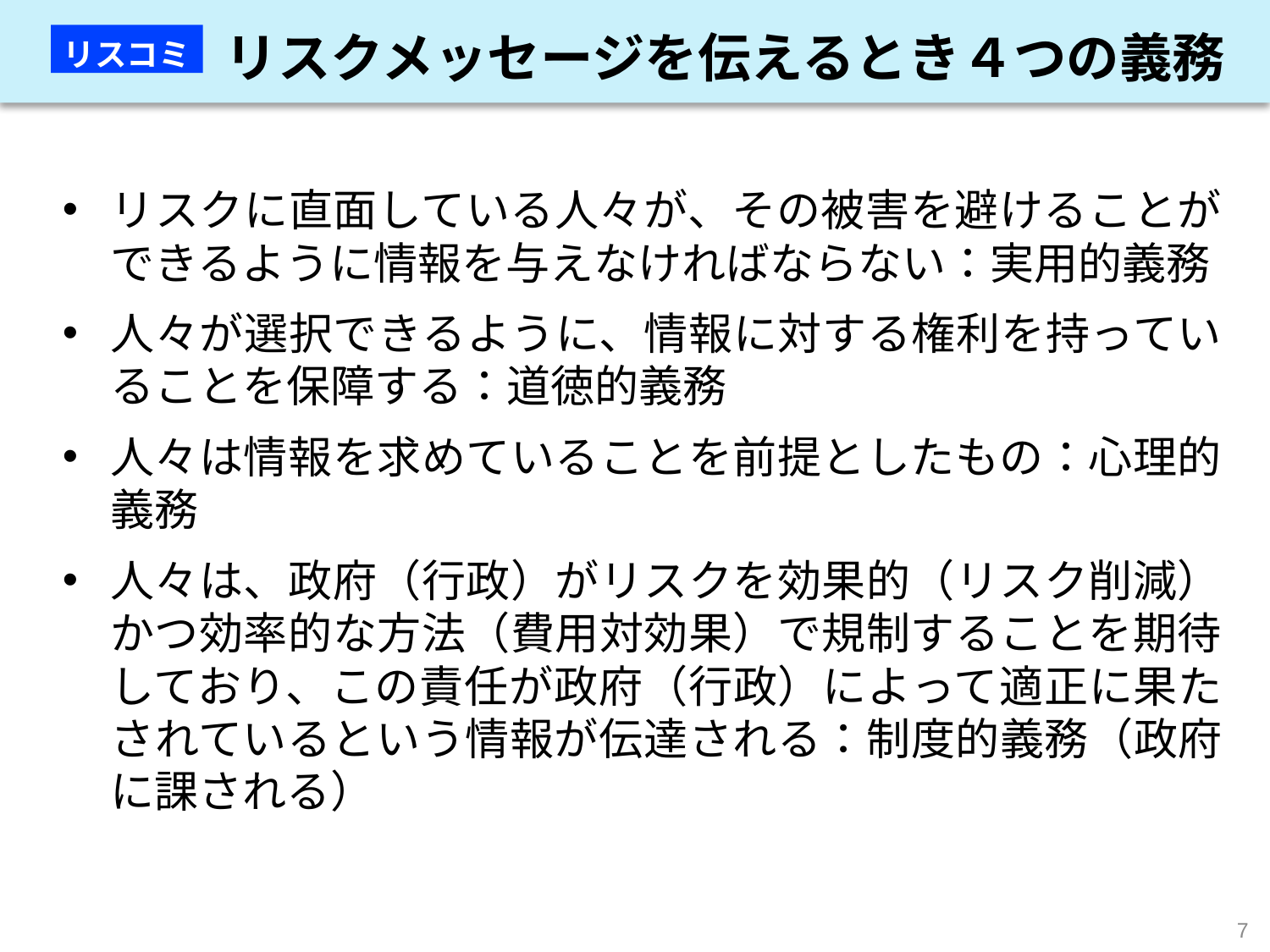

# リスクメッセージを伝えるとき４つの義務
リスコミ
リスクに直面している人々が、その被害を避けることができるように情報を与えなければならない：実用的義務
人々が選択できるように、情報に対する権利を持っていることを保障する：道徳的義務
人々は情報を求めていることを前提としたもの：心理的義務
人々は、政府（行政）がリスクを効果的（リスク削減）かつ効率的な方法（費用対効果）で規制することを期待しており、この責任が政府（行政）によって適正に果たされているという情報が伝達される：制度的義務（政府に課される）
7